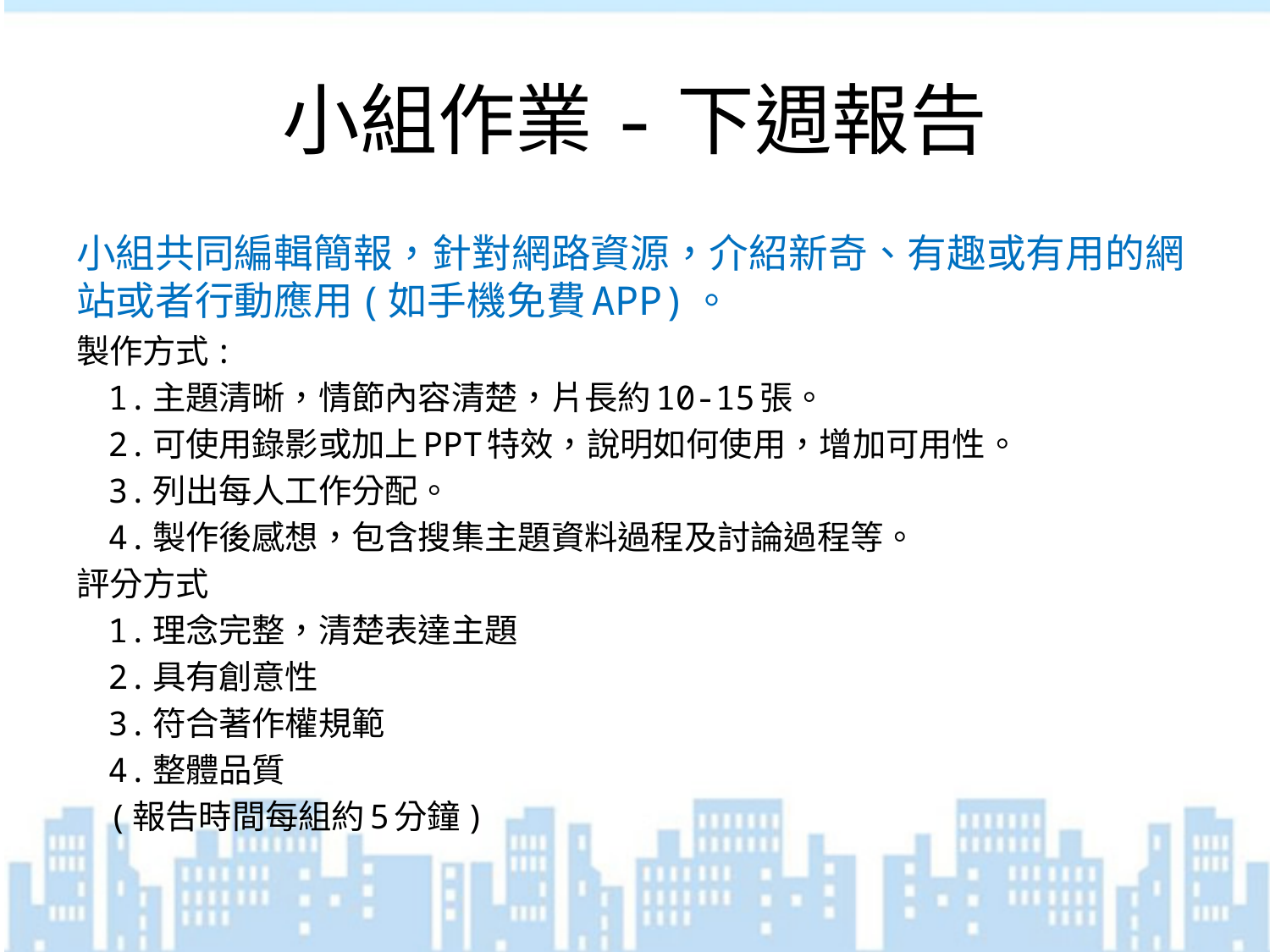

# 小組作業-下週報告
小組共同編輯簡報，針對網路資源，介紹新奇、有趣或有用的網站或者行動應用(如手機免費APP)。
製作方式:
1.主題清晰，情節內容清楚，片長約10-15張。
2.可使用錄影或加上PPT特效，說明如何使用，增加可用性。
3.列出每人工作分配。
4.製作後感想，包含搜集主題資料過程及討論過程等。
評分方式
1.理念完整，清楚表達主題
2.具有創意性
3.符合著作權規範
4.整體品質
(報告時間每組約5分鐘)